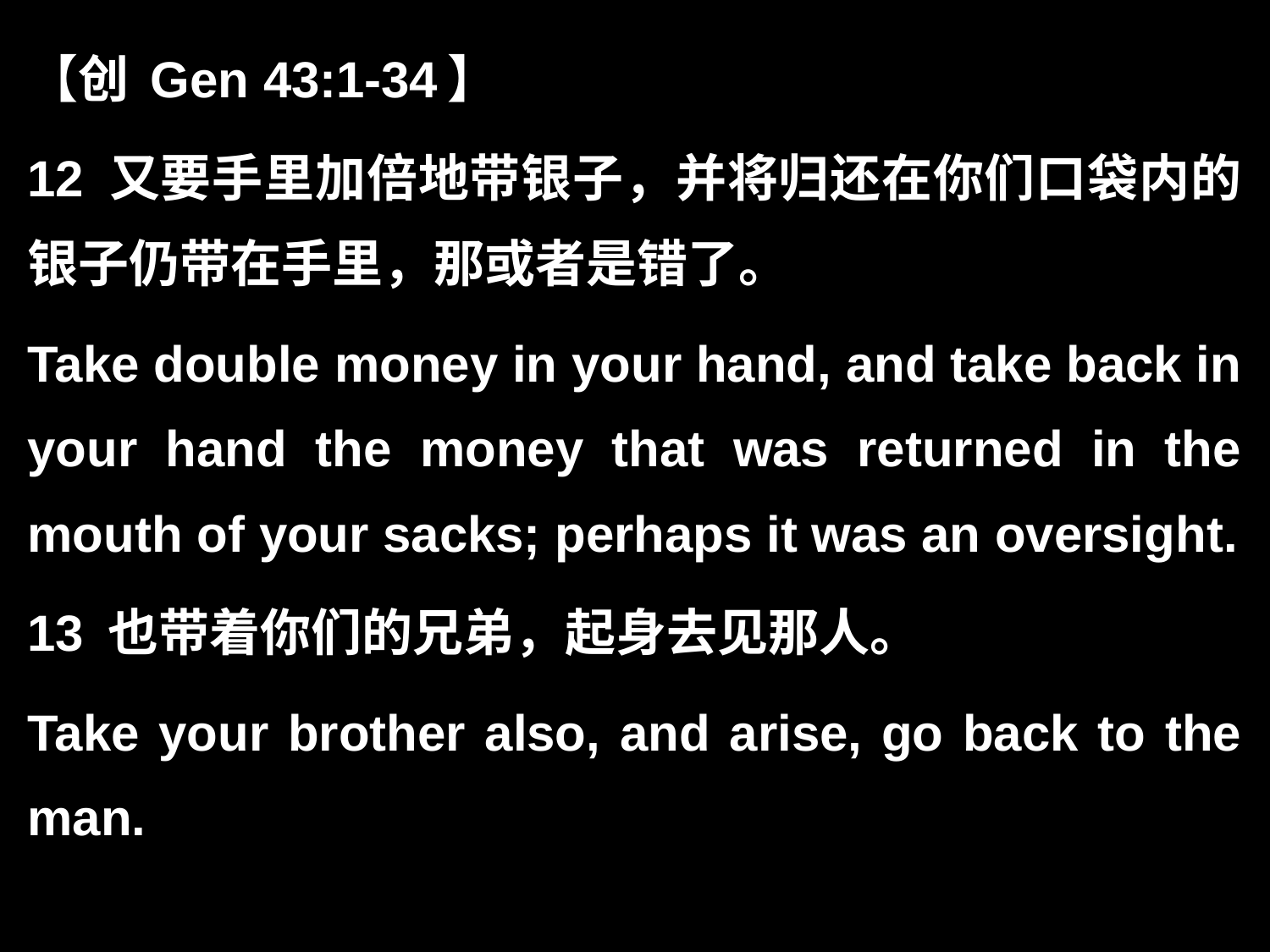

【创 Gen 43:1-34】
12 又要手里加倍地带银子，并将归还在你们口袋内的银子仍带在手里，那或者是错了。
Take double money in your hand, and take back in your hand the money that was returned in the mouth of your sacks; perhaps it was an oversight.
13 也带着你们的兄弟，起身去见那人。
Take your brother also, and arise, go back to the man.